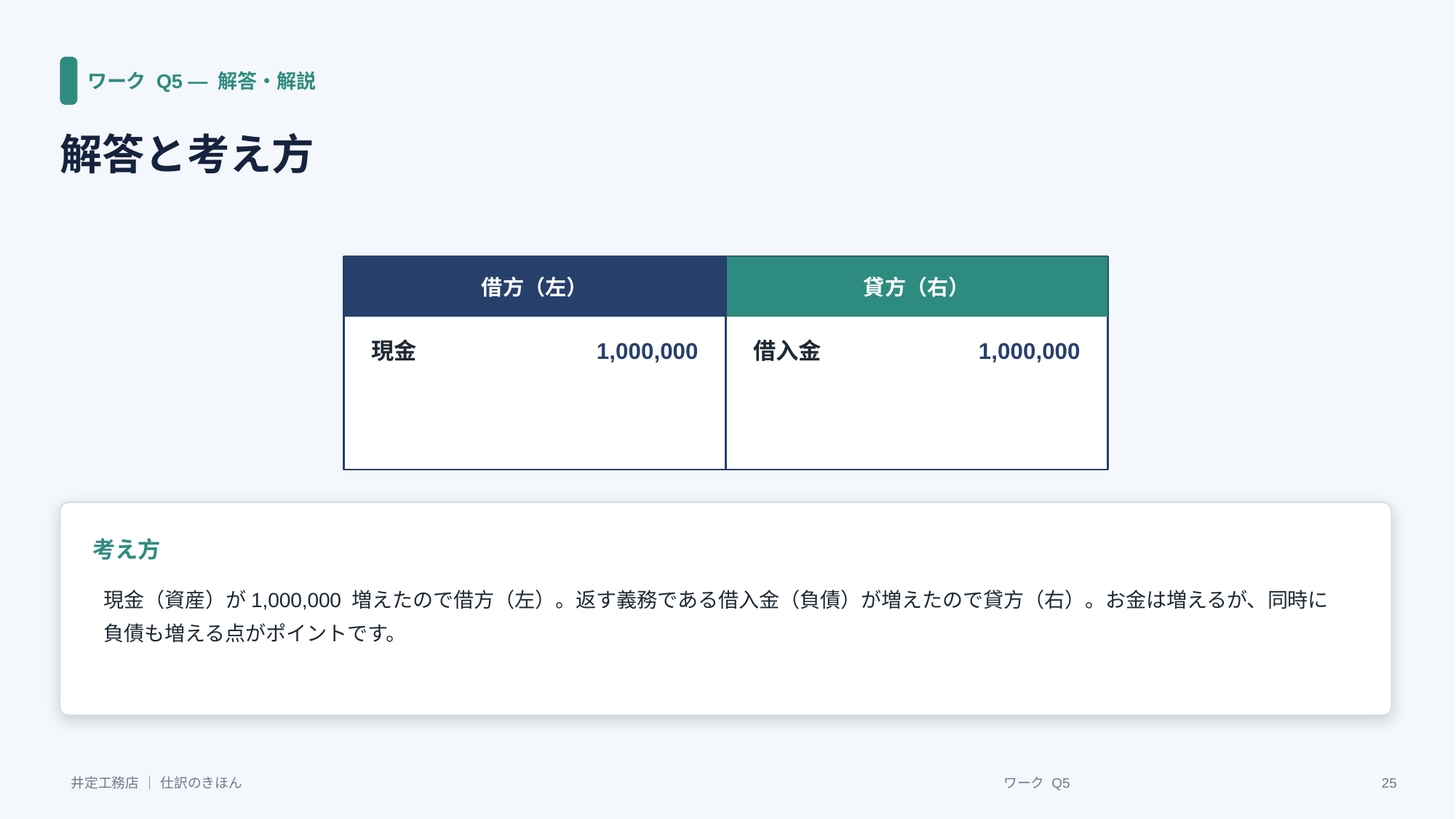

ワーク Q5 ― 解答・解説
解答と考え方

借方（左）

貸方（右）
現金
1,000,000
借入金
1,000,000

考え方
現金（資産）が1,000,000 増えたので借方（左）。返す義務である借入金（負債）が増えたので貸方（右）。お金は増えるが、同時に負債も増える点がポイントです。
井定工務店 ｜ 仕訳のきほん
ワーク Q5
25